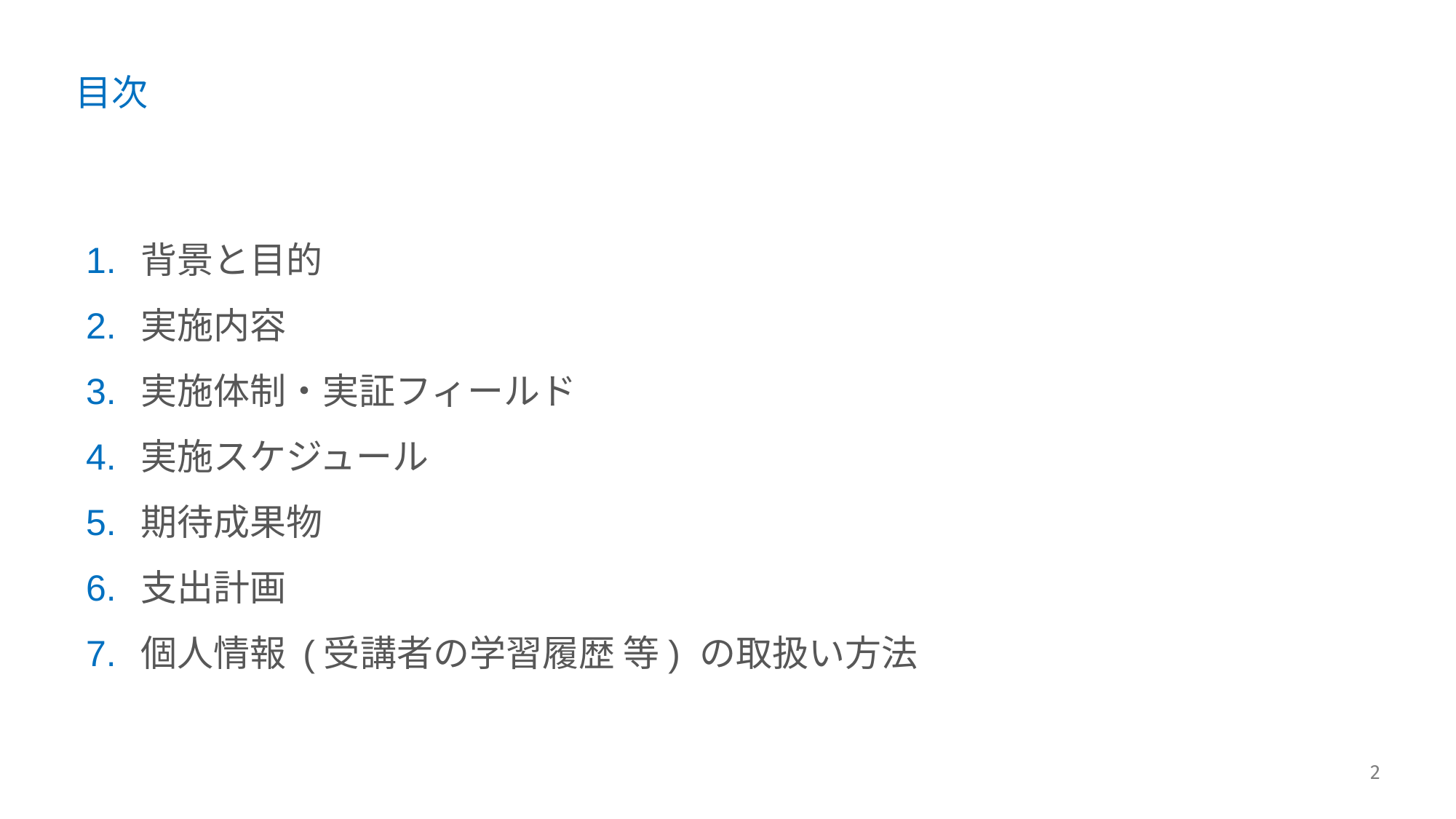

# 目次
背景と目的
実施内容
実施体制・実証フィールド
実施スケジュール
期待成果物
支出計画
個人情報 (受講者の学習履歴 等) の取扱い方法